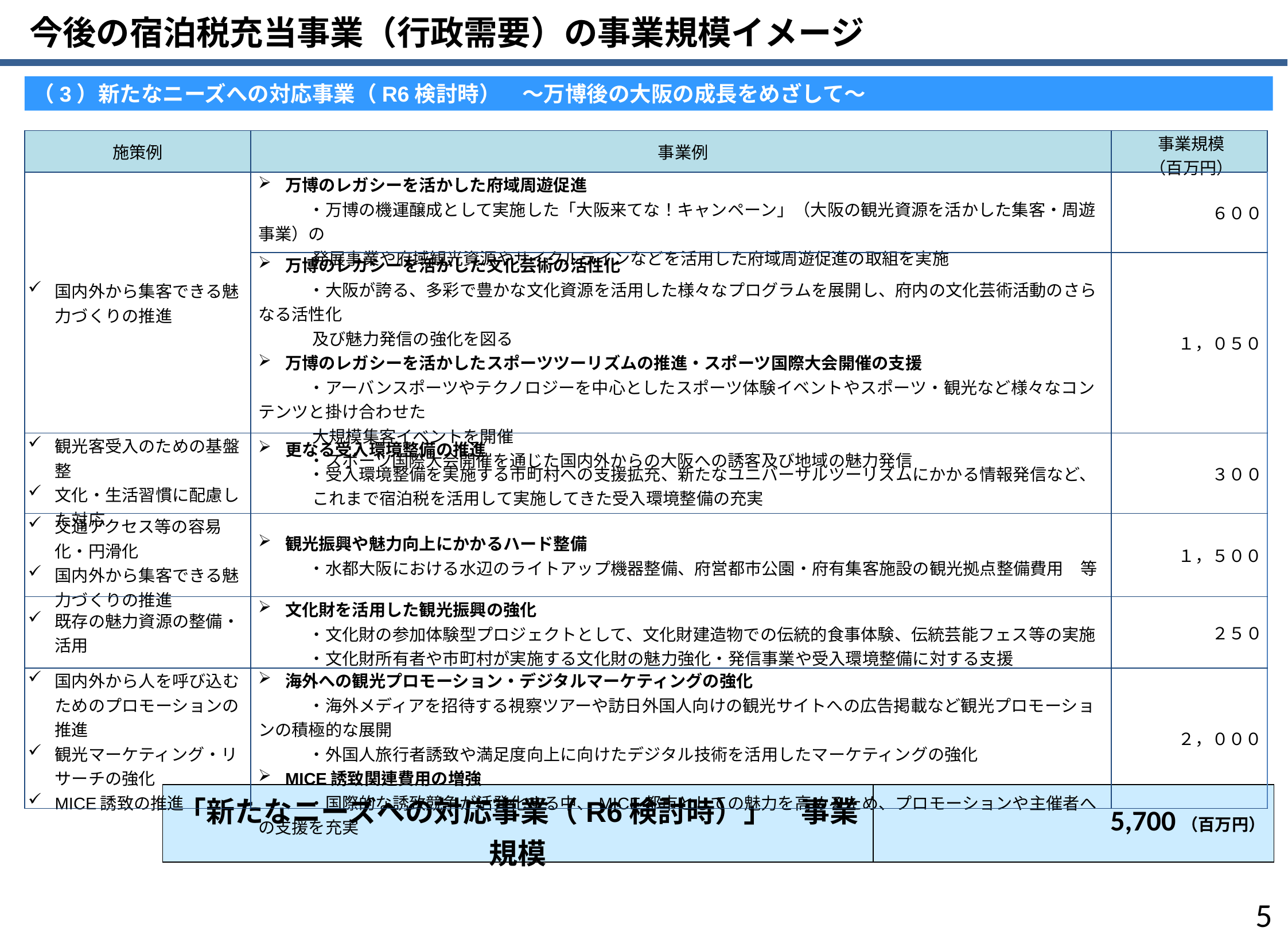

今後の宿泊税充当事業（行政需要）の事業規模イメージ

（3）新たなニーズへの対応事業（R6検討時）　～万博後の大阪の成長をめざして～
| 施策例 | 事業例 | 事業規模 （百万円） |
| --- | --- | --- |
| 国内外から集客できる魅力づくりの推進 | 万博のレガシーを活かした府域周遊促進 　　　・万博の機運醸成として実施した「大阪来てな！キャンペーン」（大阪の観光資源を活かした集客・周遊事業）の 　　　 発展事業や府域観光資源やサイクルラインなどを活用した府域周遊促進の取組を実施 | ６００ |
|  | 万博のレガシーを活かした文化芸術の活性化 　　　・大阪が誇る、多彩で豊かな文化資源を活用した様々なプログラムを展開し、府内の文化芸術活動のさらなる活性化 　　　 及び魅力発信の強化を図る 万博のレガシーを活かしたスポーツツーリズムの推進・スポーツ国際大会開催の支援 　　　・アーバンスポーツやテクノロジーを中心としたスポーツ体験イベントやスポーツ・観光など様々なコンテンツと掛け合わせた 　　　 大規模集客イベントを開催 　　　・スポーツ国際大会開催を通じた国内外からの大阪への誘客及び地域の魅力発信 | １，０５０ |
| 観光客受入のための基盤整 文化・生活習慣に配慮した対応 | 更なる受入環境整備の推進 　　　・受入環境整備を実施する市町村への支援拡充、新たなユニバーサルツーリズムにかかる情報発信など、 　　　 これまで宿泊税を活用して実施してきた受入環境整備の充実 | ３００ |
| 交通アクセス等の容易化・円滑化 国内外から集客できる魅力づくりの推進 | 観光振興や魅力向上にかかるハード整備 　　　・水都大阪における水辺のライトアップ機器整備、府営都市公園・府有集客施設の観光拠点整備費用　等 | １，５００ |
| 既存の魅力資源の整備・活用 | 文化財を活用した観光振興の強化 　　　・文化財の参加体験型プロジェクトとして、文化財建造物での伝統的食事体験、伝統芸能フェス等の実施 　　　・文化財所有者や市町村が実施する文化財の魅力強化・発信事業や受入環境整備に対する支援 | ２５０ |
| 国内外から人を呼び込むためのプロモーションの推進 観光マーケティング・リサーチの強化 MICE誘致の推進 | 海外への観光プロモーション・デジタルマーケティングの強化 　　　・海外メディアを招待する視察ツアーや訪日外国人向けの観光サイトへの広告掲載など観光プロモーションの積極的な展開 　　　・外国人旅行者誘致や満足度向上に向けたデジタル技術を活用したマーケティングの強化 MICE誘致関連費用の増強 　　　・国際的な誘致競争が活発化する中、MICE都市としての魅力を高めるため、プロモーションや主催者への支援を充実 | ２，０００ |
| 「新たなニーズへの対応事業（R6検討時）」　事業規模 | 5,700（百万円） |
| --- | --- |
5